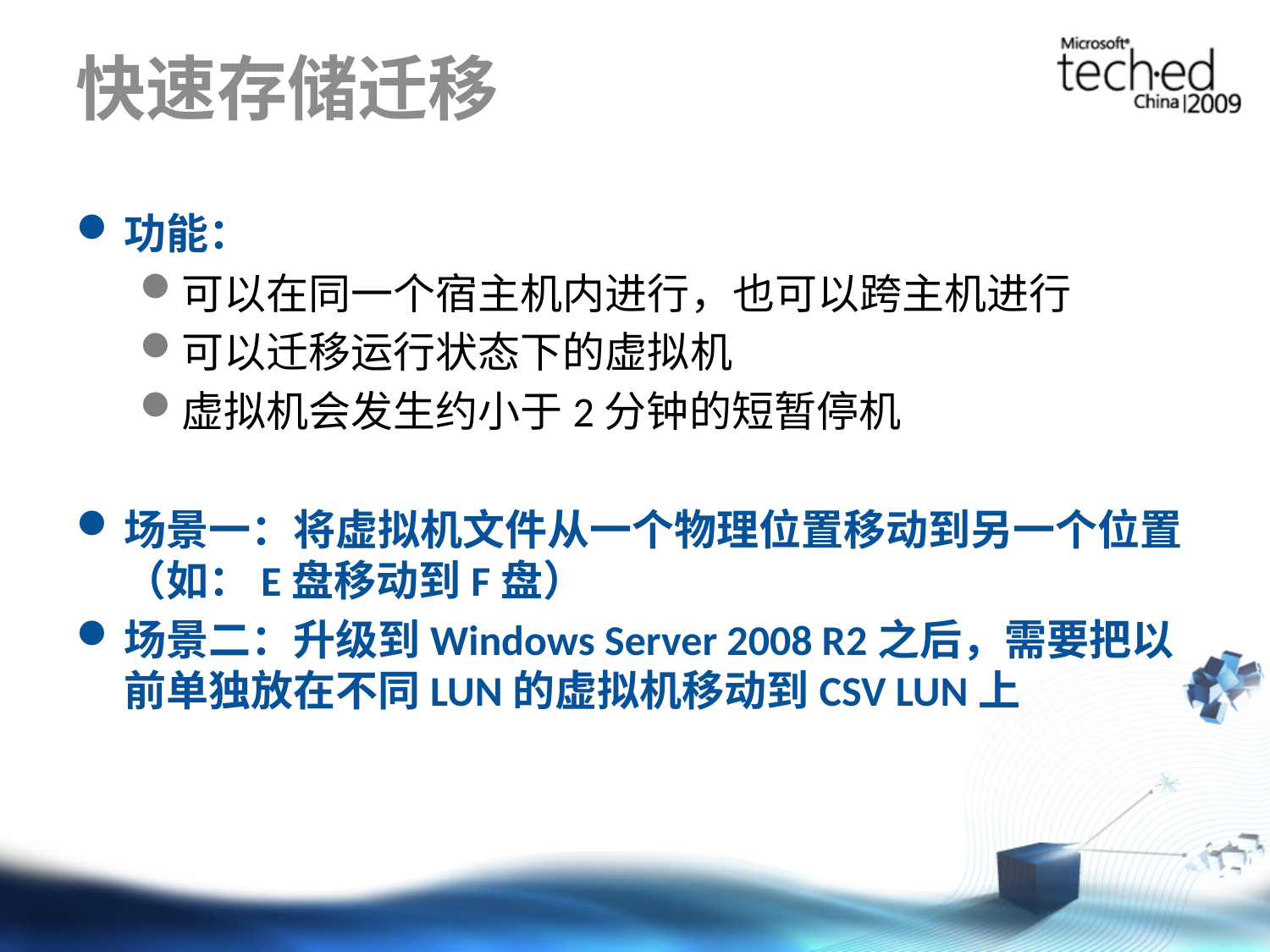

# 快速存储迁移
功能：
可以在同一个宿主机内进行，也可以跨主机进行
可以迁移运行状态下的虚拟机
虚拟机会发生约小于2分钟的短暂停机

场景一：将虚拟机文件从一个物理位置移动到另一个位置（如：E盘移动到F盘）
场景二：升级到Windows Server 2008 R2之后，需要把以前单独放在不同LUN的虚拟机移动到CSV LUN上